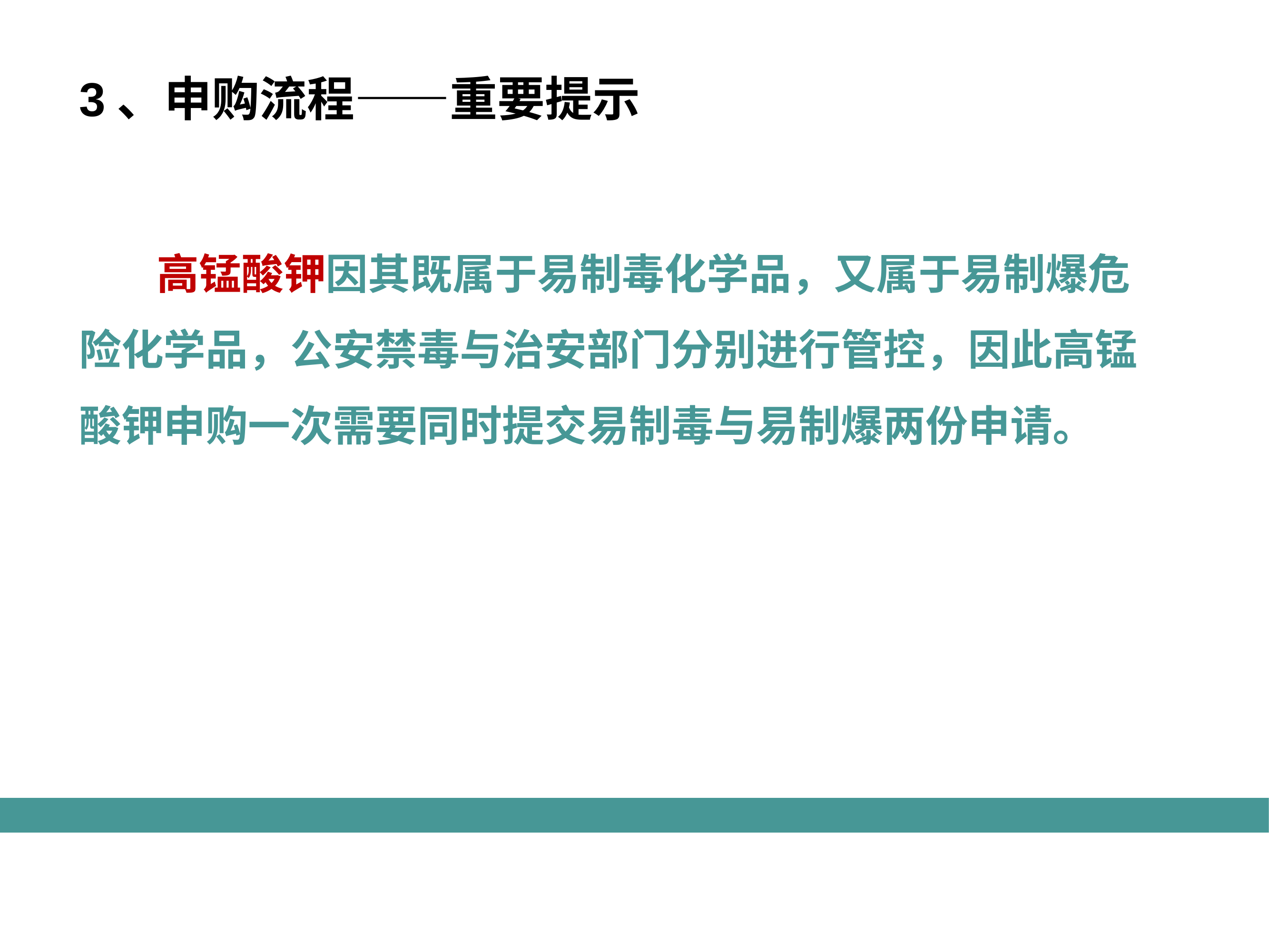

3、申购流程——重要提示
       高锰酸钾因其既属于易制毒化学品，又属于易制爆危险化学品，公安禁毒与治安部门分别进行管控，因此高锰酸钾申购一次需要同时提交易制毒与易制爆两份申请。